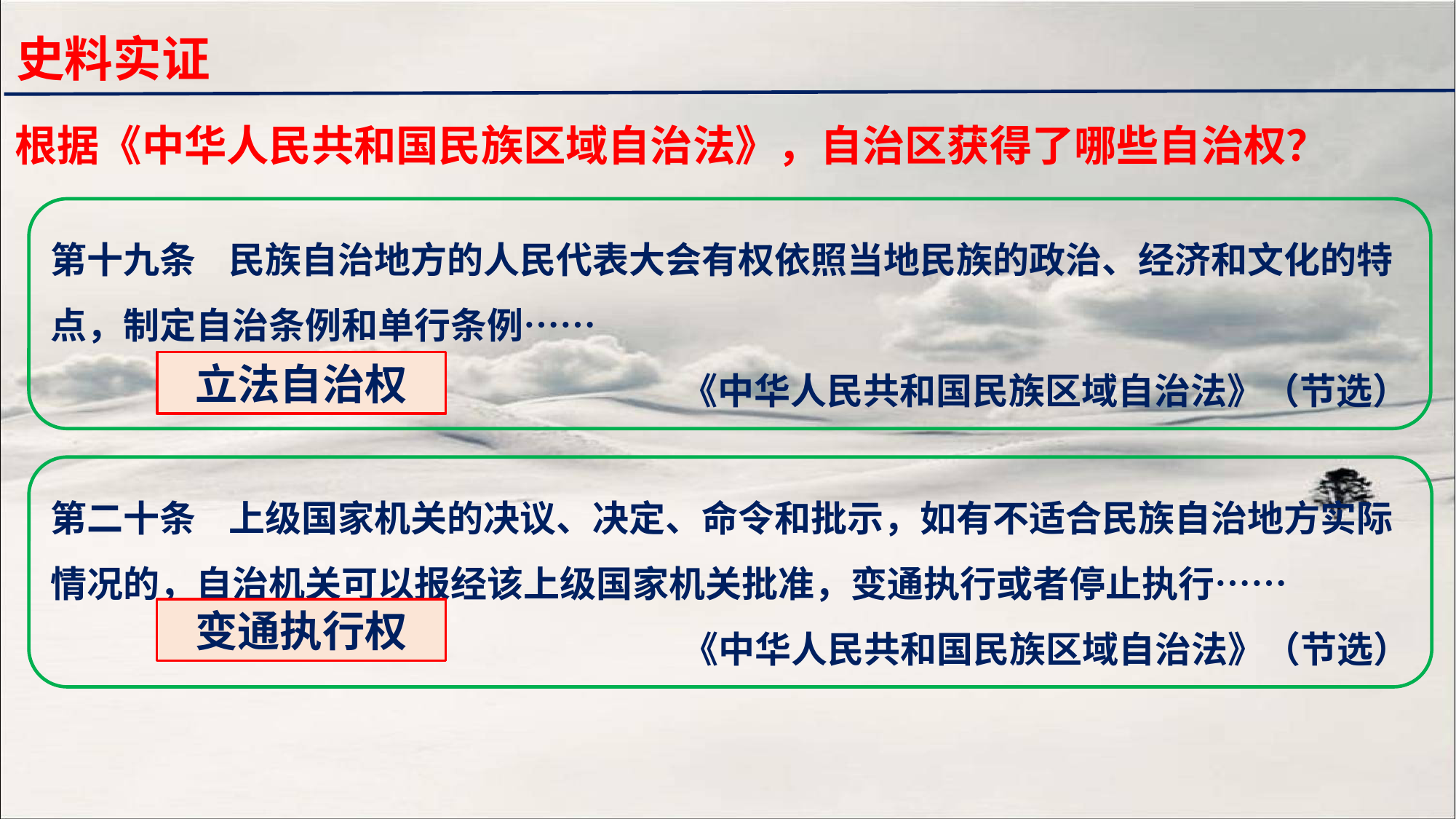

史料实证
根据《中华人民共和国民族区域自治法》，自治区获得了哪些自治权？
第十九条    民族自治地方的人民代表大会有权依照当地民族的政治、经济和文化的特点，制定自治条例和单行条例……
《中华人民共和国民族区域自治法》（节选）
立法自治权
第二十条    上级国家机关的决议、决定、命令和批示，如有不适合民族自治地方实际情况的，自治机关可以报经该上级国家机关批准，变通执行或者停止执行……
《中华人民共和国民族区域自治法》（节选）
变通执行权